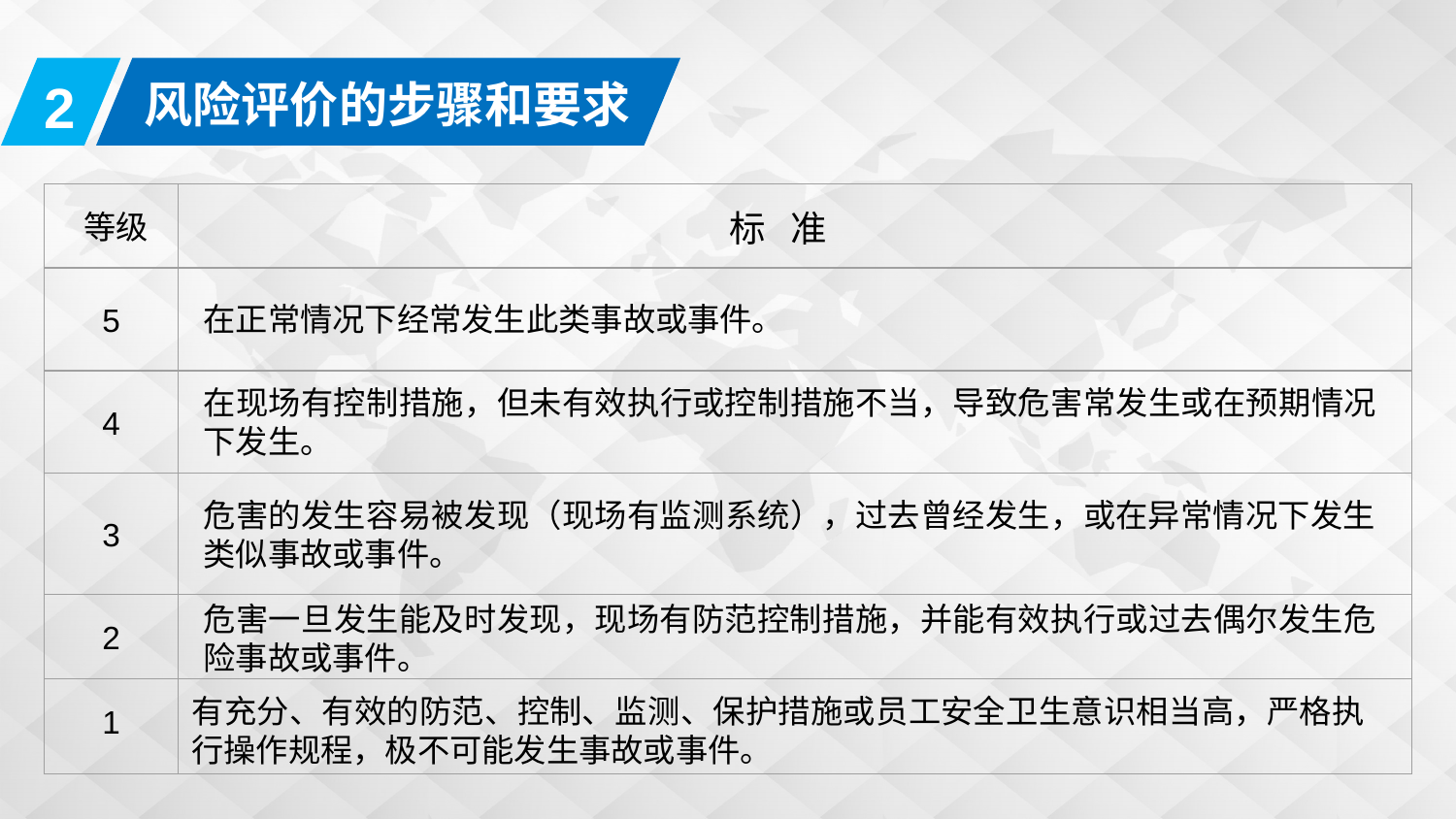

2
风险评价的步骤和要求

等级

标   准

5

在正常情况下经常发生此类事故或事件。

4

在现场有控制措施，但未有效执行或控制措施不当，导致危害常发生或在预期情况下发生。

3

危害的发生容易被发现（现场有监测系统），过去曾经发生，或在异常情况下发生类似事故或事件。
危害一旦发生能及时发现，现场有防范控制措施，并能有效执行或过去偶尔发生危险事故或事件。

2

1

有充分、有效的防范、控制、监测、保护措施或员工安全卫生意识相当高，严格执行操作规程，极不可能发生事故或事件。